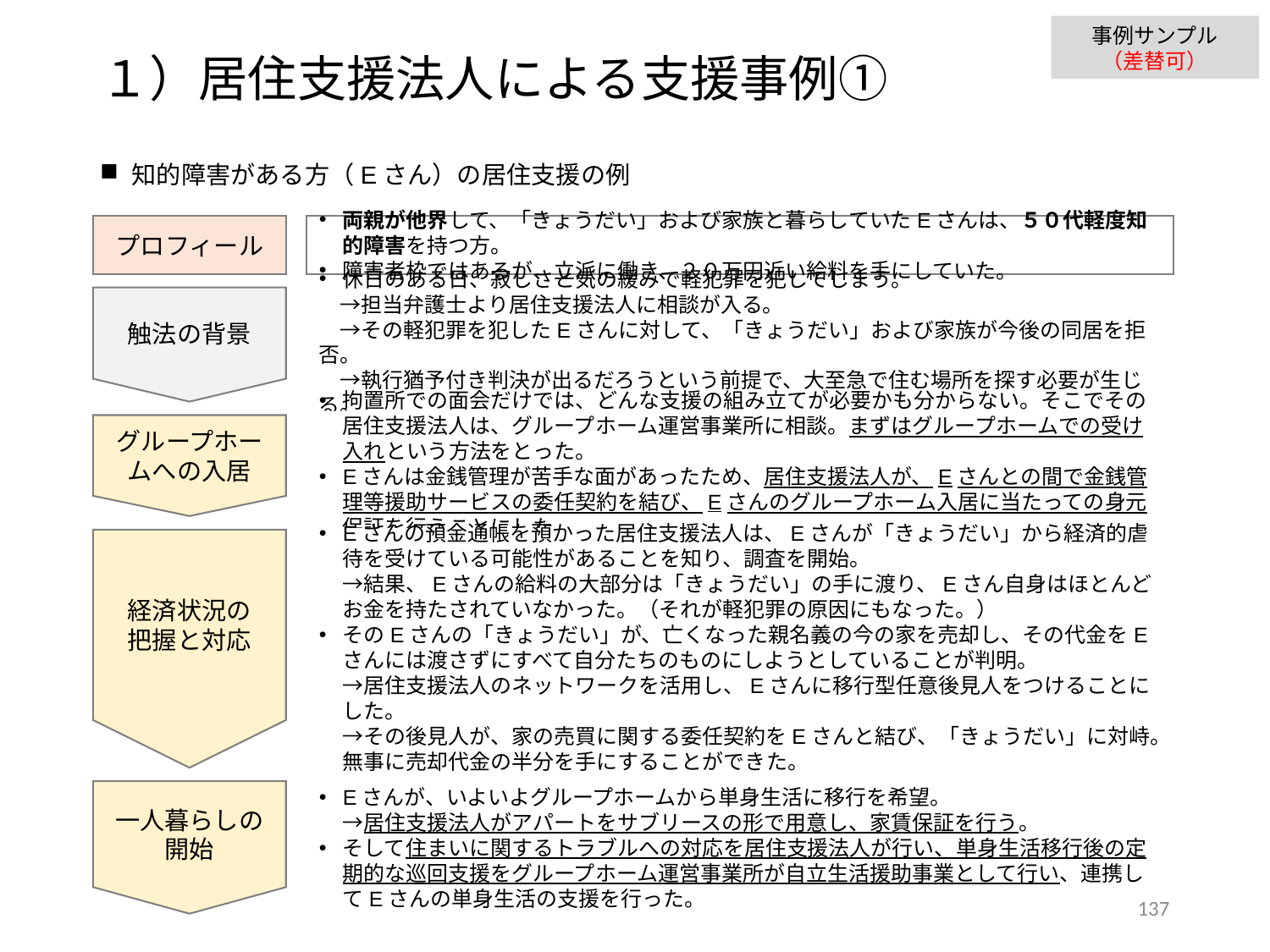

事例サンプル
（差替可）
１）居住支援法人による支援事例①
知的障害がある方（Eさん）の居住支援の例
両親が他界して、「きょうだい」および家族と暮らしていたEさんは、５０代軽度知的障害を持つ方。
障害者枠ではあるが、立派に働き、２０万円近い給料を手にしていた。
プロフィール
休日のある日、寂しさと気の緩みで軽犯罪を犯してしまう。
　→担当弁護士より居住支援法人に相談が入る。
　→その軽犯罪を犯したEさんに対して、「きょうだい」および家族が今後の同居を拒否。
　→執行猶予付き判決が出るだろうという前提で、大至急で住む場所を探す必要が生じる。
触法の背景
拘置所での面会だけでは、どんな支援の組み立てが必要かも分からない。そこでその居住支援法人は、グループホーム運営事業所に相談。まずはグループホームでの受け入れという方法をとった。
Eさんは金銭管理が苦手な面があったため、居住支援法人が、Eさんとの間で金銭管理等援助サービスの委任契約を結び、Eさんのグループホーム入居に当たっての身元保証を行うことにした。
グループホームへの入居
Eさんの預金通帳を預かった居住支援法人は、Eさんが「きょうだい」から経済的虐待を受けている可能性があることを知り、調査を開始。
→結果、Eさんの給料の大部分は「きょうだい」の手に渡り、Eさん自身はほとんどお金を持たされていなかった。（それが軽犯罪の原因にもなった。）
そのEさんの「きょうだい」が、亡くなった親名義の今の家を売却し、その代金をEさんには渡さずにすべて自分たちのものにしようとしていることが判明。
→居住支援法人のネットワークを活用し、Eさんに移行型任意後見人をつけることにした。
→その後見人が、家の売買に関する委任契約をEさんと結び、「きょうだい」に対峙。無事に売却代金の半分を手にすることができた。
経済状況の
把握と対応
一人暮らしの
開始
Eさんが、いよいよグループホームから単身生活に移行を希望。
→居住支援法人がアパートをサブリースの形で用意し、家賃保証を行う。
そして住まいに関するトラブルへの対応を居住支援法人が行い、単身生活移行後の定期的な巡回支援をグループホーム運営事業所が自立生活援助事業として行い、連携してEさんの単身生活の支援を行った。
137